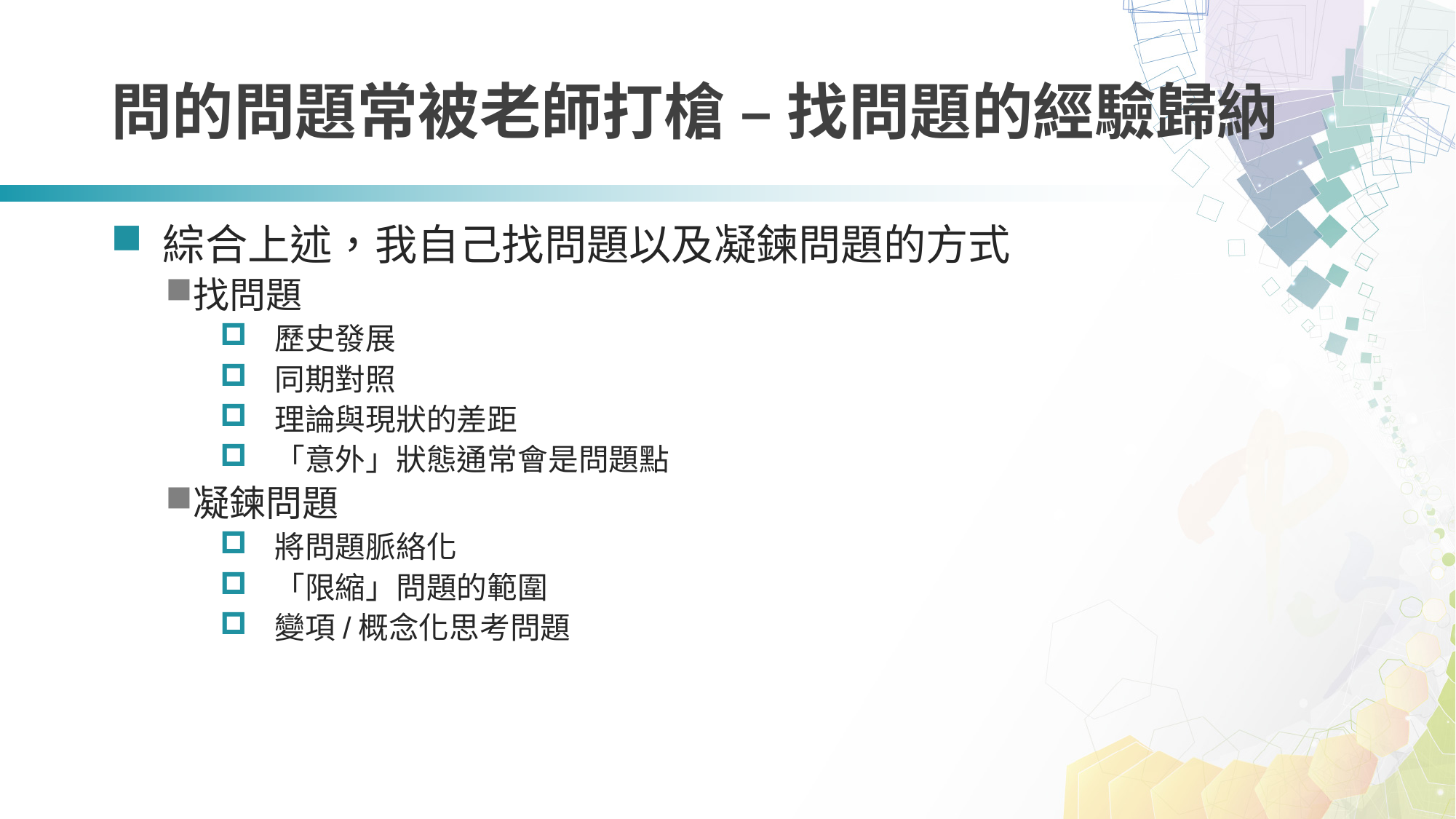

# 問的問題常被老師打槍 – 找問題的經驗歸納
 綜合上述，我自己找問題以及凝鍊問題的方式
找問題
歷史發展
同期對照
理論與現狀的差距
「意外」狀態通常會是問題點
凝鍊問題
將問題脈絡化
「限縮」問題的範圍
變項/概念化思考問題